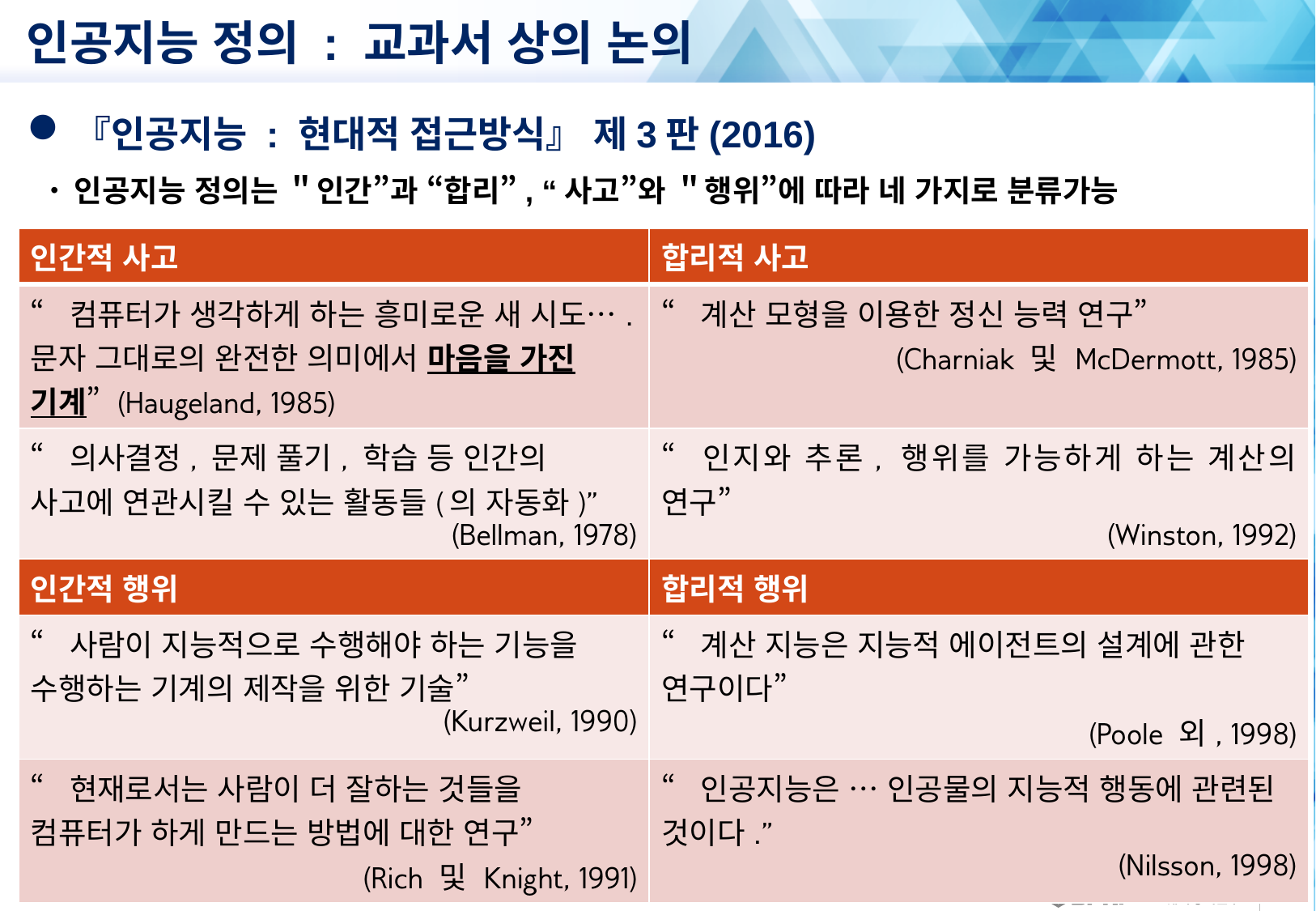

# 인공지능 정의 : 교과서 상의 논의
『인공지능 : 현대적 접근방식』 제3판(2016)
인공지능 정의는 ＂인간”과 “합리”, “사고”와 ＂행위”에 따라 네 가지로 분류가능

| 인간적 사고 | 합리적 사고 |
| --- | --- |
| “컴퓨터가 생각하게 하는 흥미로운 새 시도…. 문자 그대로의 완전한 의미에서 마음을 가진 기계” (Haugeland, 1985) | “계산 모형을 이용한 정신 능력 연구” (Charniak 및 McDermott, 1985) |
| “의사결정, 문제 풀기, 학습 등 인간의 사고에 연관시킬 수 있는 활동들(의 자동화)” (Bellman, 1978) | “인지와 추론, 행위를 가능하게 하는 계산의 연구” (Winston, 1992) |
| 인간적 행위 | 합리적 행위 |
| “사람이 지능적으로 수행해야 하는 기능을 수행하는 기계의 제작을 위한 기술” (Kurzweil, 1990) | “계산 지능은 지능적 에이전트의 설계에 관한 연구이다” (Poole 외, 1998) |
| “현재로서는 사람이 더 잘하는 것들을 컴퓨터가 하게 만드는 방법에 대한 연구” (Rich 및 Knight, 1991) | “인공지능은 … 인공물의 지능적 행동에 관련된 것이다.” (Nilsson, 1998) |
출처 : 스튜어드 러셀, 피터 노빅(2016), “인공지능 : 현대적 접근방식 제3판” 을  일부 수정함